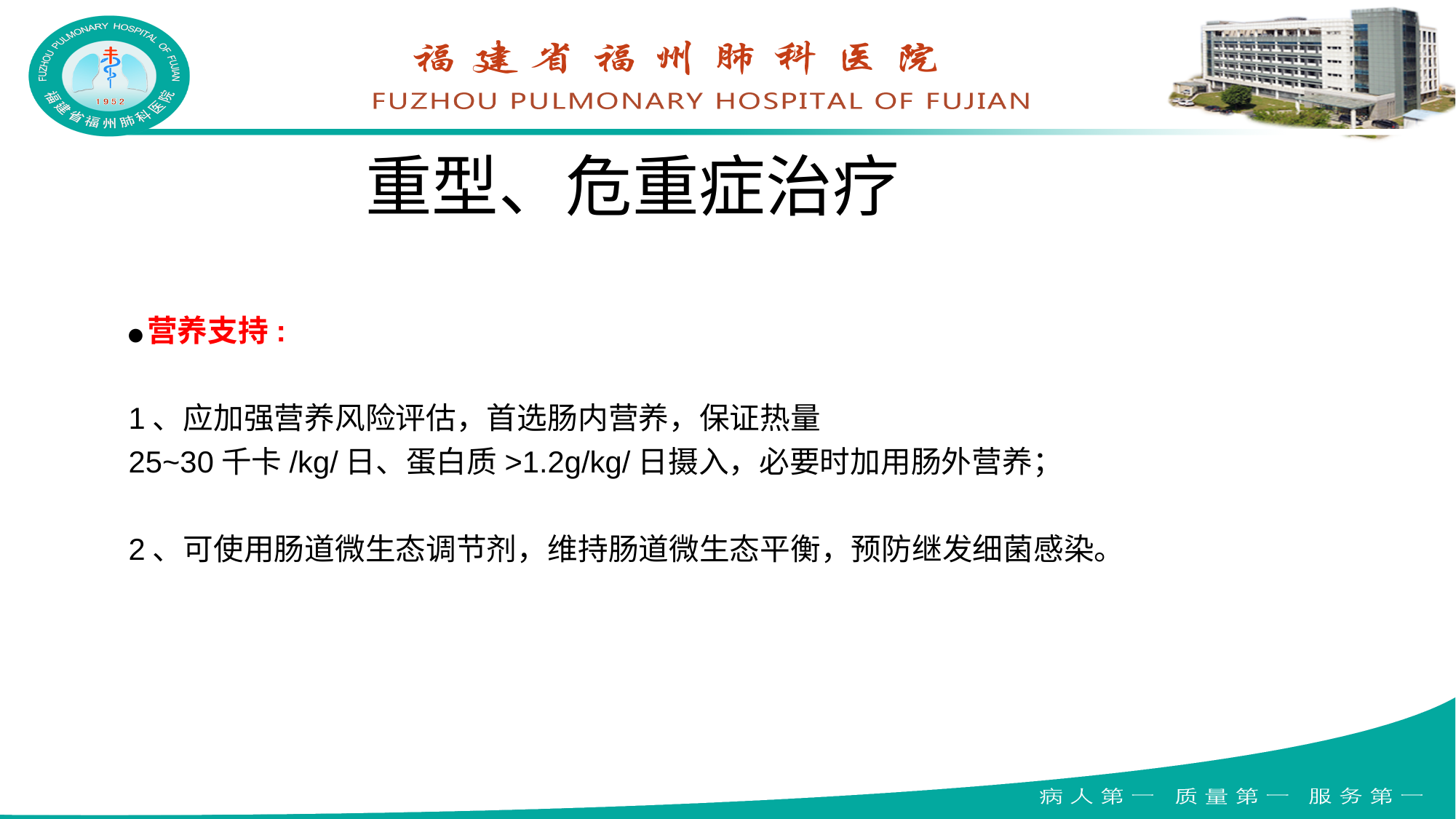

重型、危重症治疗

●营养支持:

1、应加强营养风险评估，首选肠内营养，保证热量 25~30千卡/kg/日、蛋白质>1.2g/kg/日摄入，必要时加用肠外营养；

2、可使用肠道微生态调节剂，维持肠道微生态平衡，预防继发细菌感染。